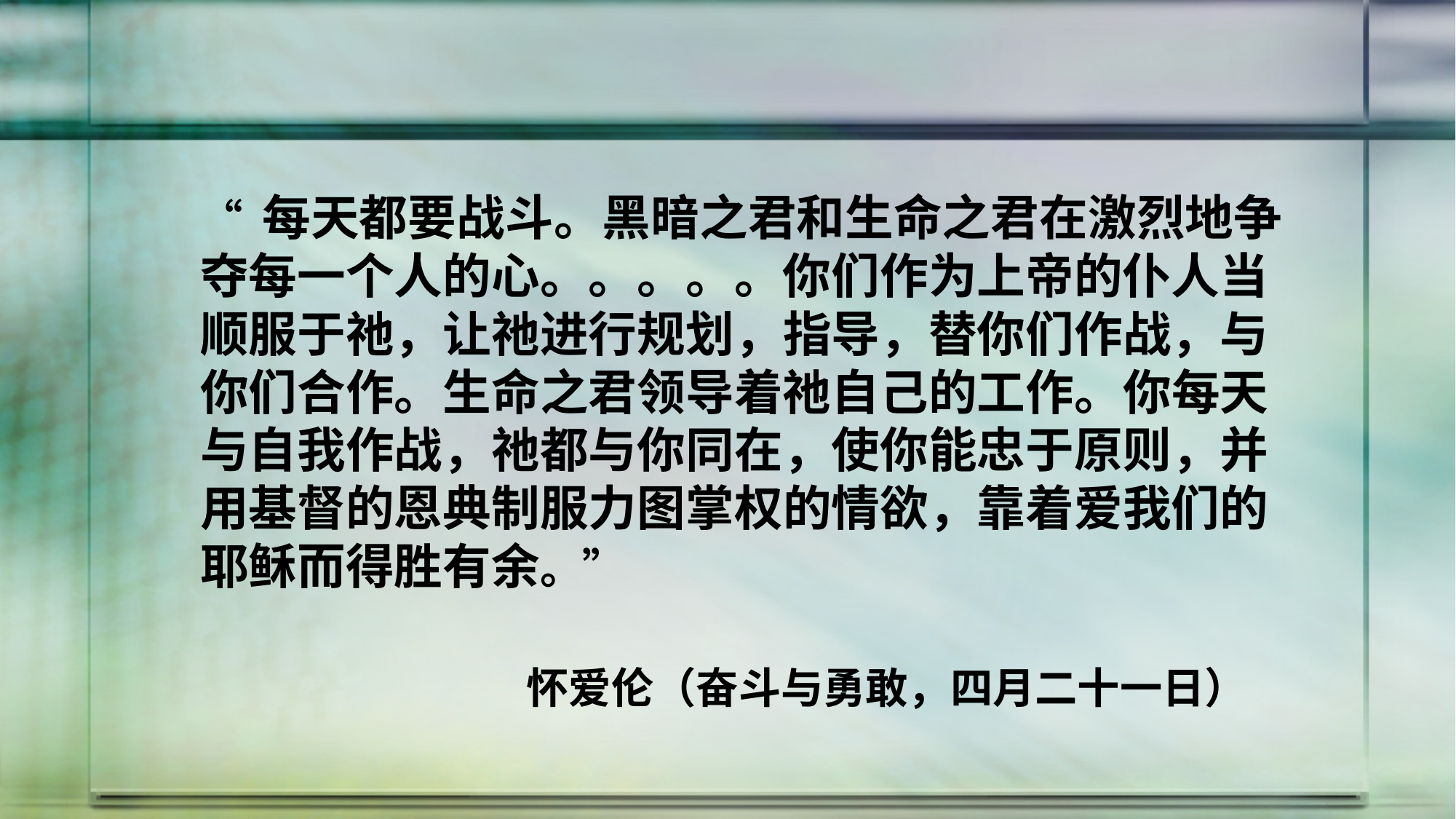

“ 每天都要战斗。黑暗之君和生命之君在激烈地争夺每一个人的心。。。。。你们作为上帝的仆人当顺服于祂，让祂进行规划，指导，替你们作战，与你们合作。生命之君领导着祂自己的工作。你每天与自我作战，祂都与你同在，使你能忠于原则，并用基督的恩典制服力图掌权的情欲，靠着爱我们的耶稣而得胜有余。”
怀爱伦（奋斗与勇敢，四月二十一日）